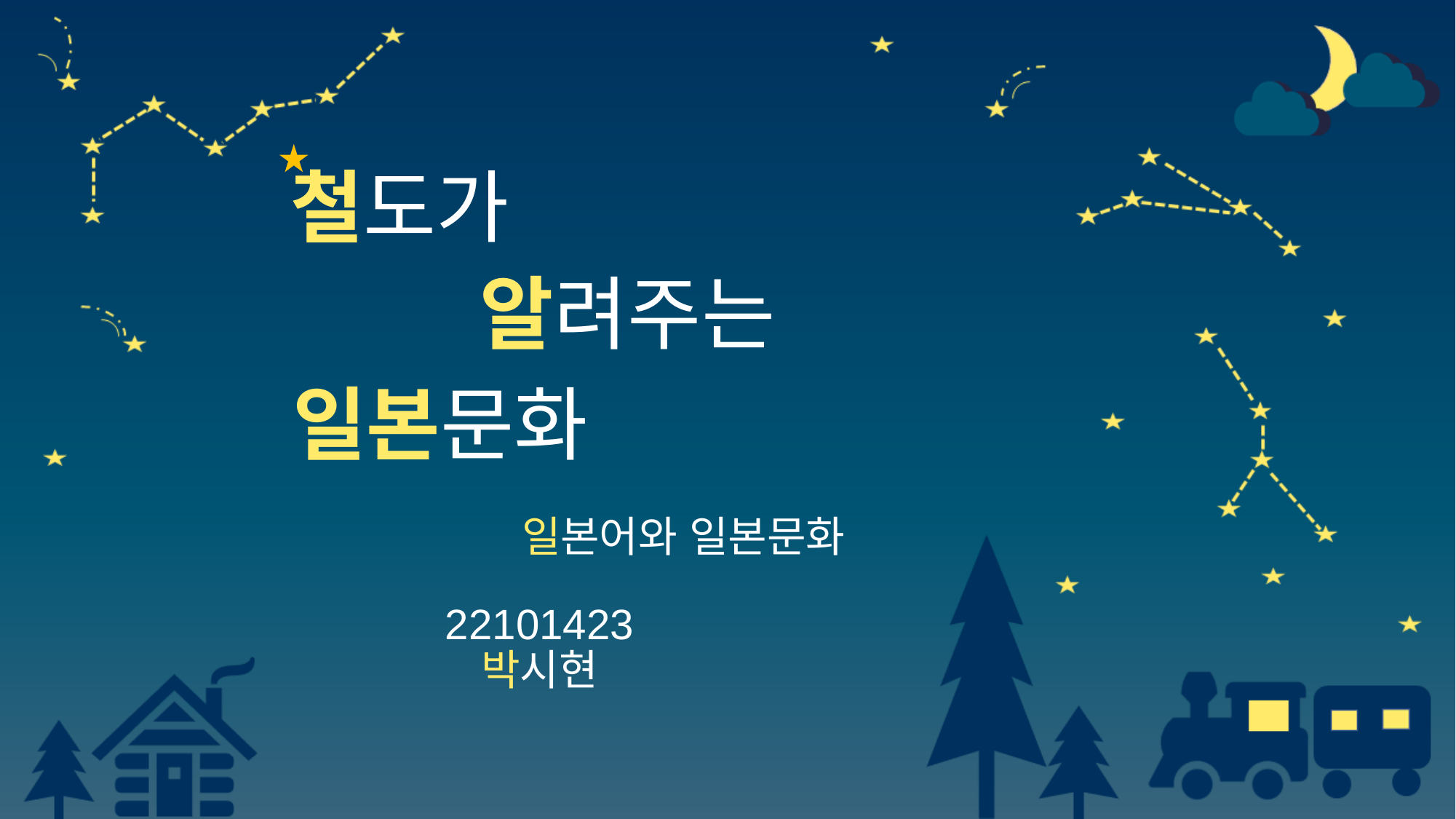

# 철도가
알려주는
일본문화
일본어와 일본문화
22101423 박시현